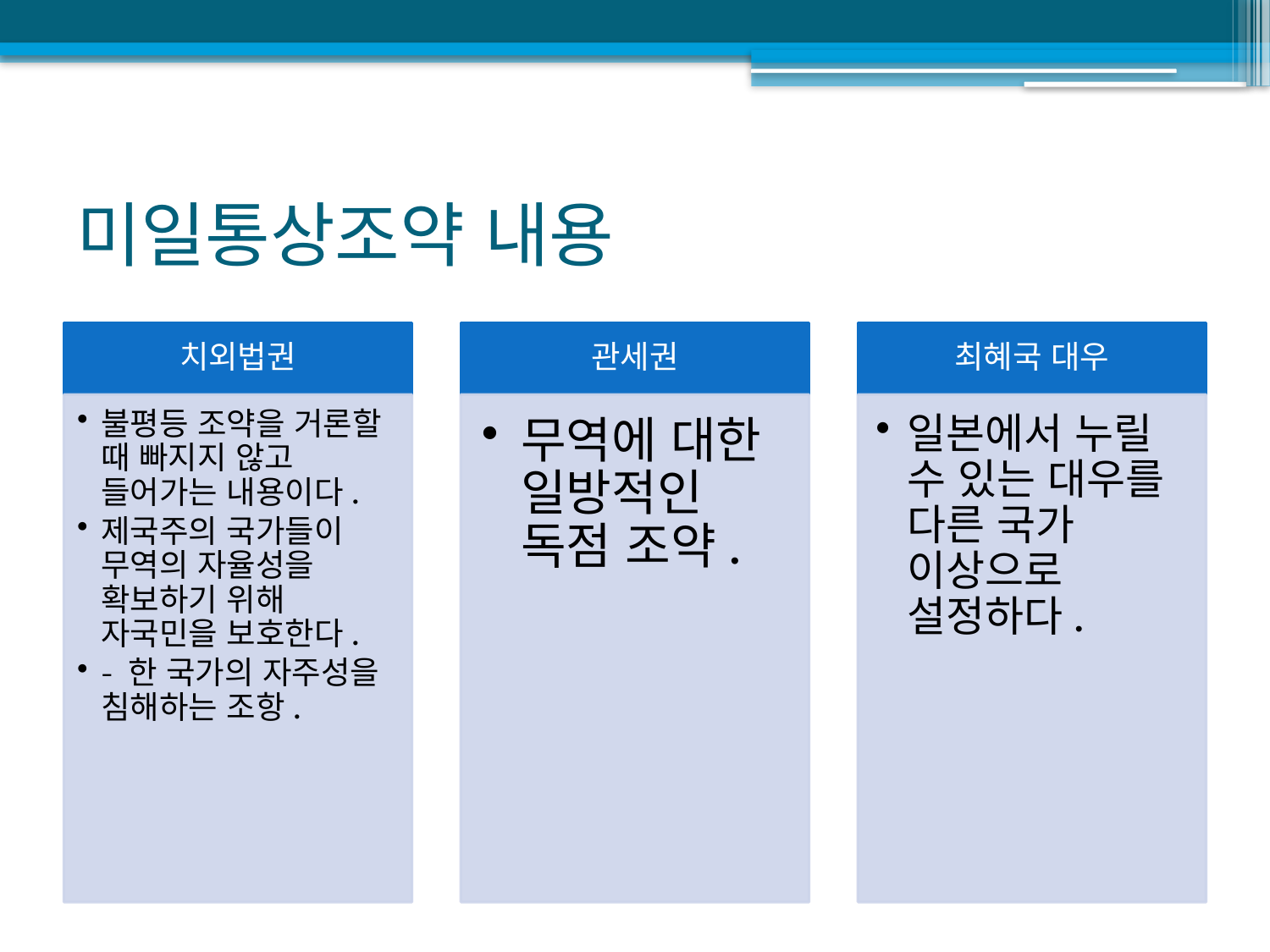

# 미일통상조약 내용
치외법권
불평등 조약을 거론할 때 빠지지 않고 들어가는 내용이다.
제국주의 국가들이 무역의 자율성을 확보하기 위해 자국민을 보호한다.
- 한 국가의 자주성을 침해하는 조항.
관세권
무역에 대한 일방적인 독점 조약.
최혜국 대우
일본에서 누릴 수 있는 대우를 다른 국가 이상으로 설정하다.